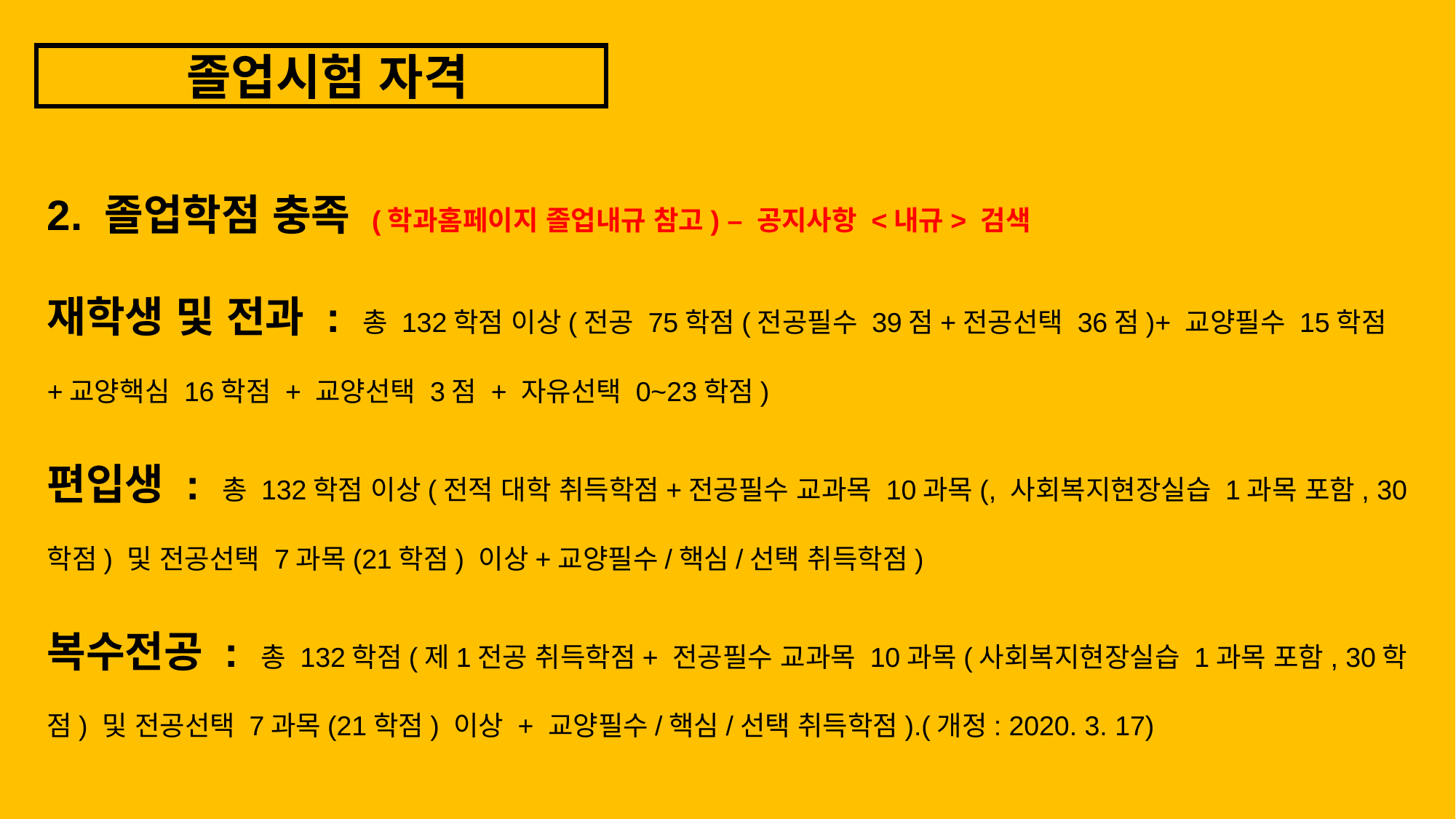

졸업시험 자격
2. 졸업학점 충족 (학과홈페이지 졸업내규 참고) – 공지사항 <내규> 검색
재학생 및 전과 : 총 132학점 이상(전공 75학점(전공필수 39점+전공선택 36점)+ 교양필수 15학점 +교양핵심 16학점 + 교양선택 3점 + 자유선택 0~23학점)
편입생 : 총 132학점 이상(전적 대학 취득학점+전공필수 교과목 10과목(, 사회복지현장실습 1과목 포함, 30학점) 및 전공선택 7과목(21학점) 이상+교양필수/핵심/선택 취득학점)
복수전공 : 총 132학점(제1전공 취득학점+ 전공필수 교과목 10과목(사회복지현장실습 1과목 포함, 30학점) 및 전공선택 7과목(21학점) 이상 + 교양필수/핵심/선택 취득학점).(개정: 2020. 3. 17)